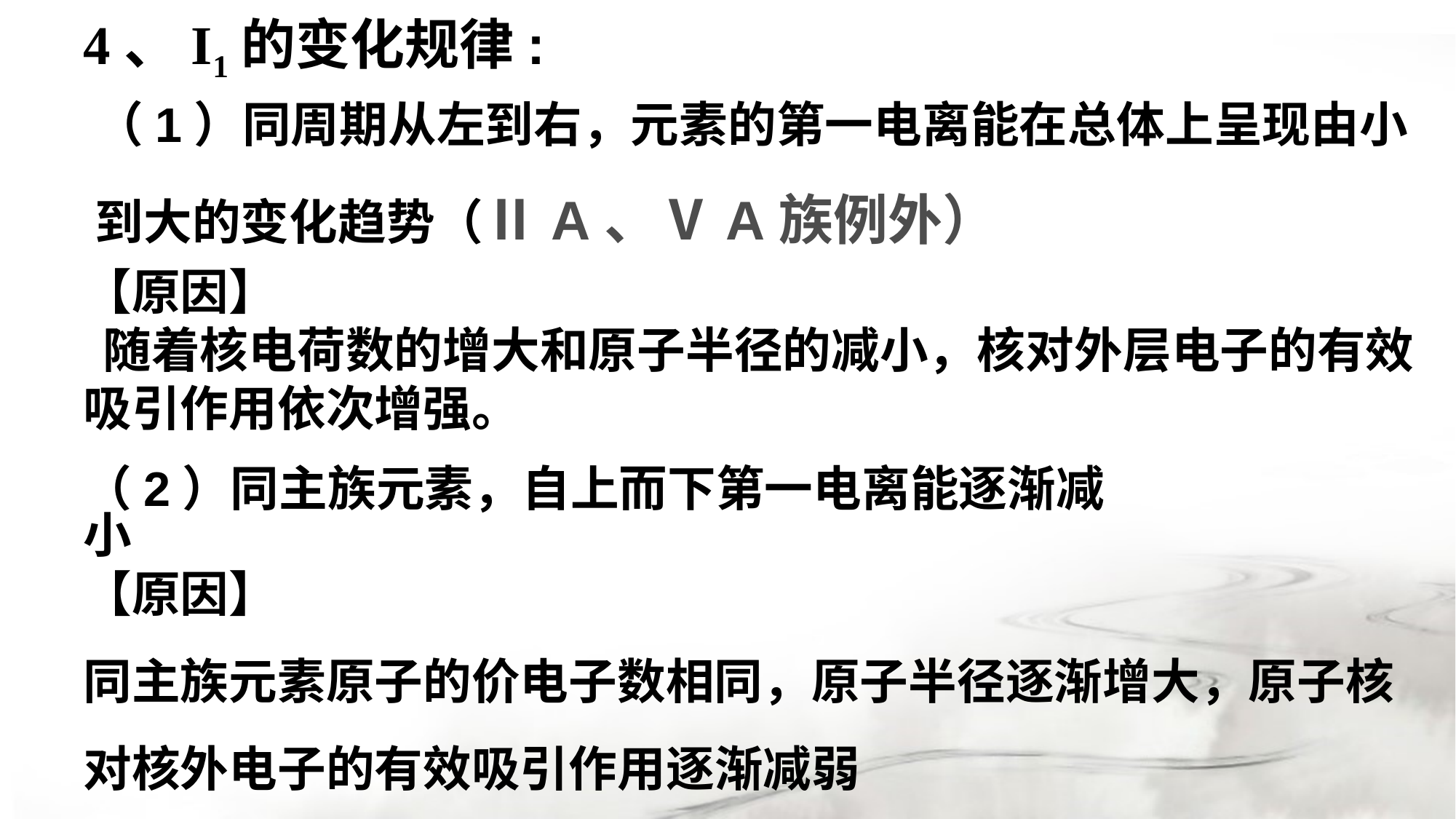

4、I1的变化规律:
（1）同周期从左到右，元素的第一电离能在总体上呈现由小到大的变化趋势（ⅡA、ⅤA族例外）
【原因】
 随着核电荷数的增大和原子半径的减小，核对外层电子的有效吸引作用依次增强。
（2）同主族元素，自上而下第一电离能逐渐减小
【原因】
同主族元素原子的价电子数相同，原子半径逐渐增大，原子核对核外电子的有效吸引作用逐渐减弱